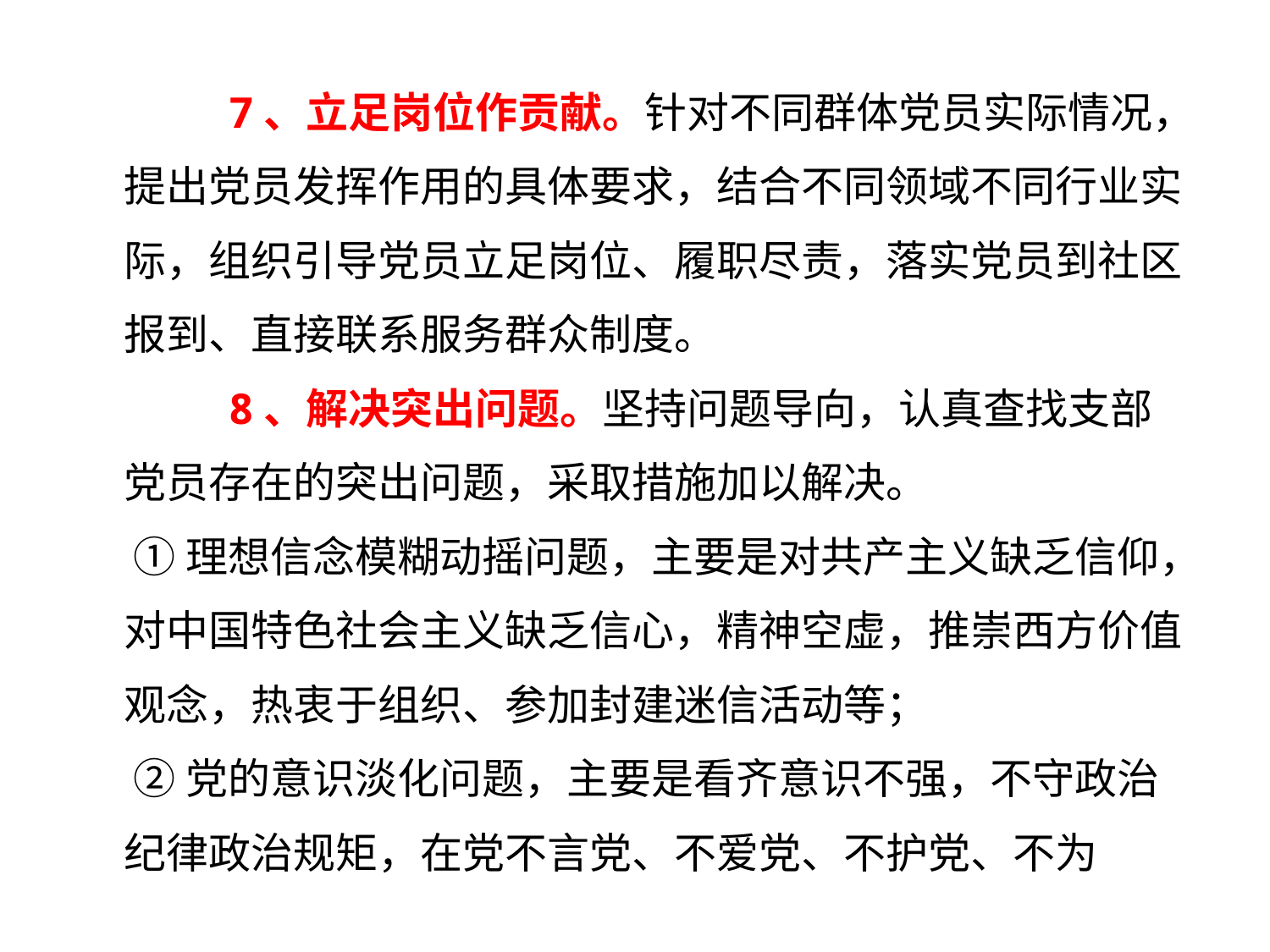

7、立足岗位作贡献。针对不同群体党员实际情况，提出党员发挥作用的具体要求，结合不同领域不同行业实际，组织引导党员立足岗位、履职尽责，落实党员到社区报到、直接联系服务群众制度。
      8、解决突出问题。坚持问题导向，认真查找支部党员存在的突出问题，采取措施加以解决。
      ①理想信念模糊动摇问题，主要是对共产主义缺乏信仰，对中国特色社会主义缺乏信心，精神空虚，推崇西方价值观念，热衷于组织、参加封建迷信活动等；
      ②党的意识淡化问题，主要是看齐意识不强，不守政治纪律政治规矩，在党不言党、不爱党、不护党、不为